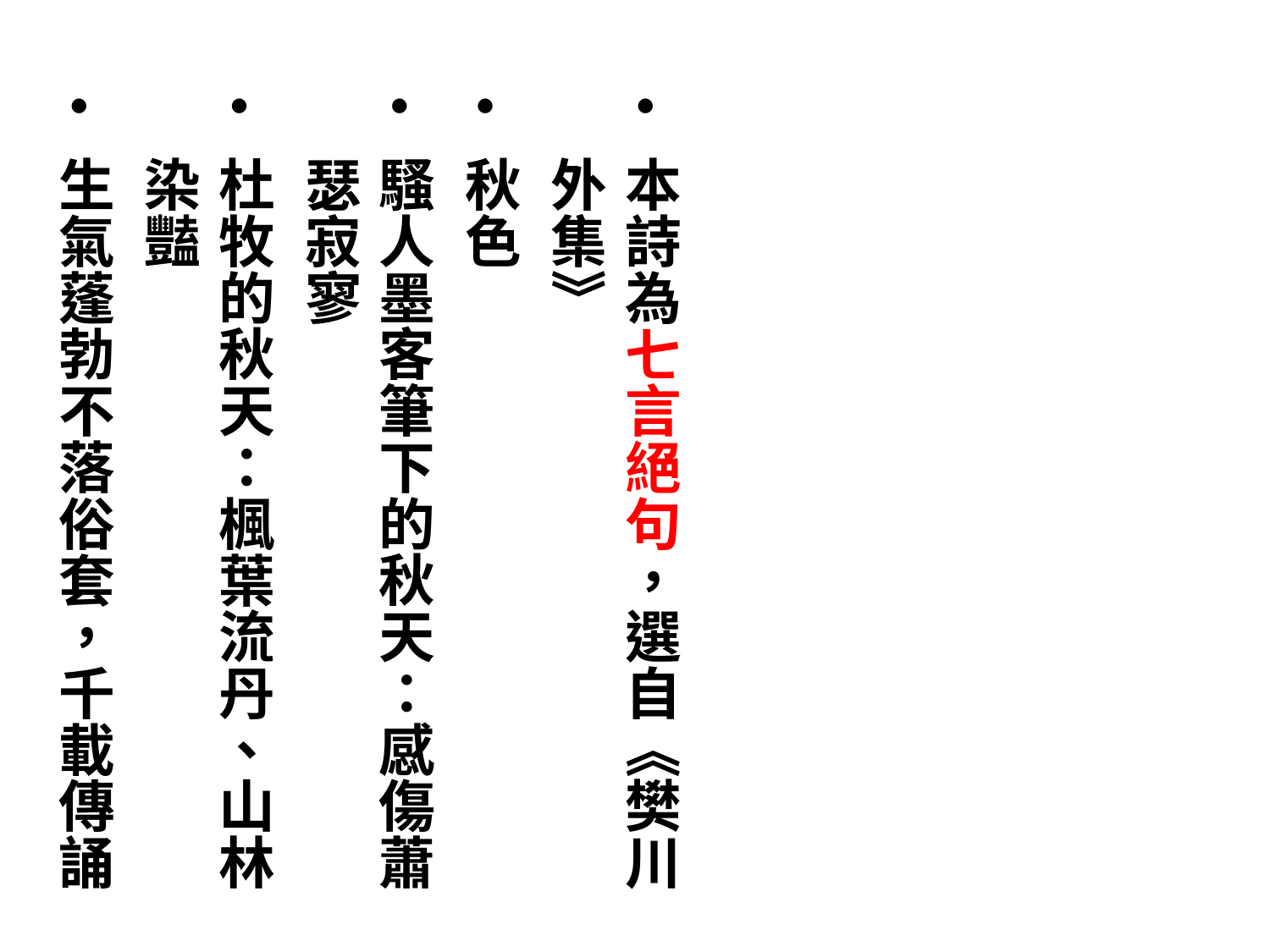

文章題解-1
本詩為七言絕句，選自《樊川外集》
秋色
騷人墨客筆下的秋天：感傷蕭瑟寂寥
杜牧的秋天：楓葉流丹、山林染豔
生氣蓬勃不落俗套，千載傳誦